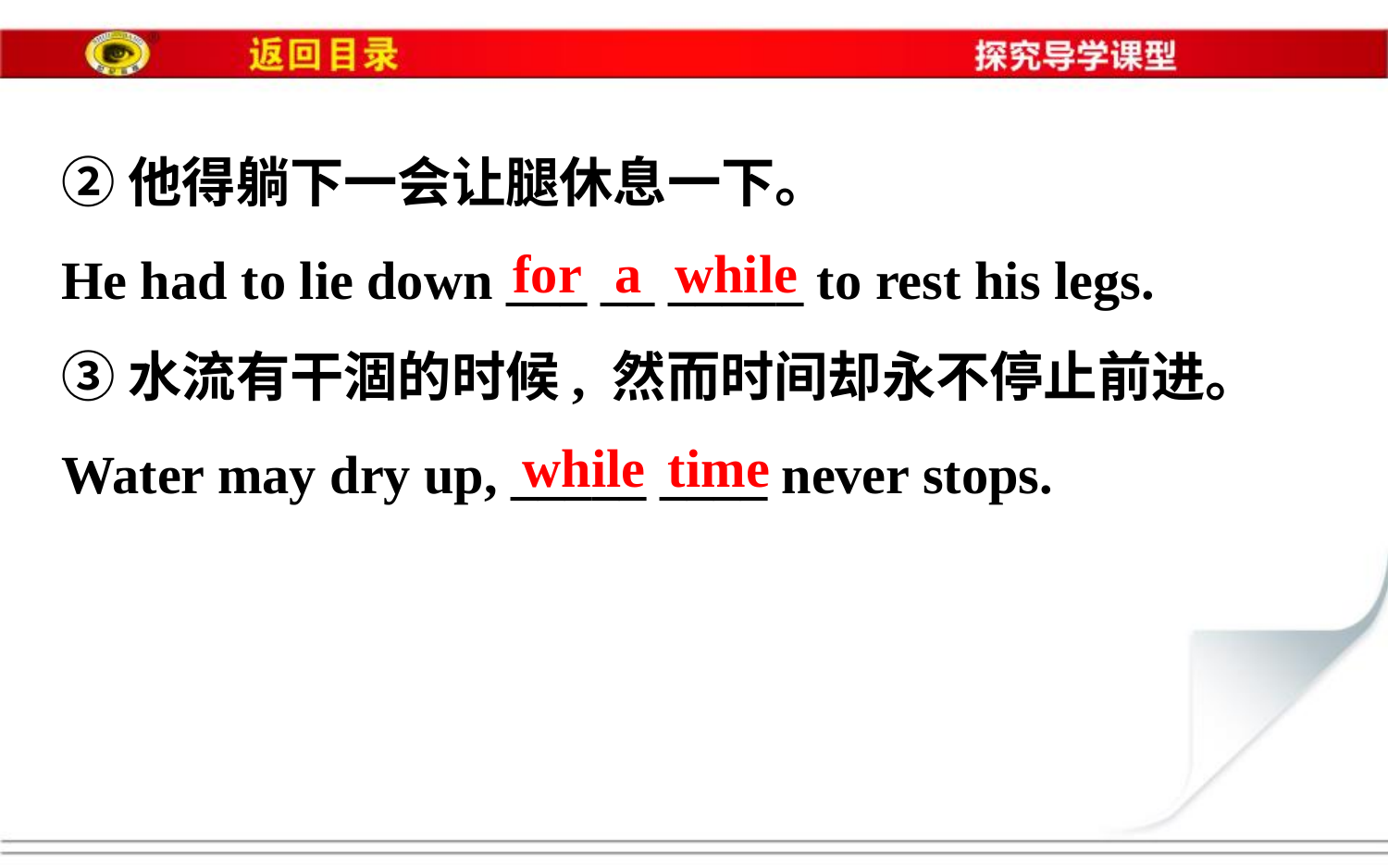

②他得躺下一会让腿休息一下。
He had to lie down ___ __ _____ to rest his legs.
③水流有干涸的时候, 然而时间却永不停止前进。
Water may dry up, _____ ____ never stops.
for
a
while
while
time